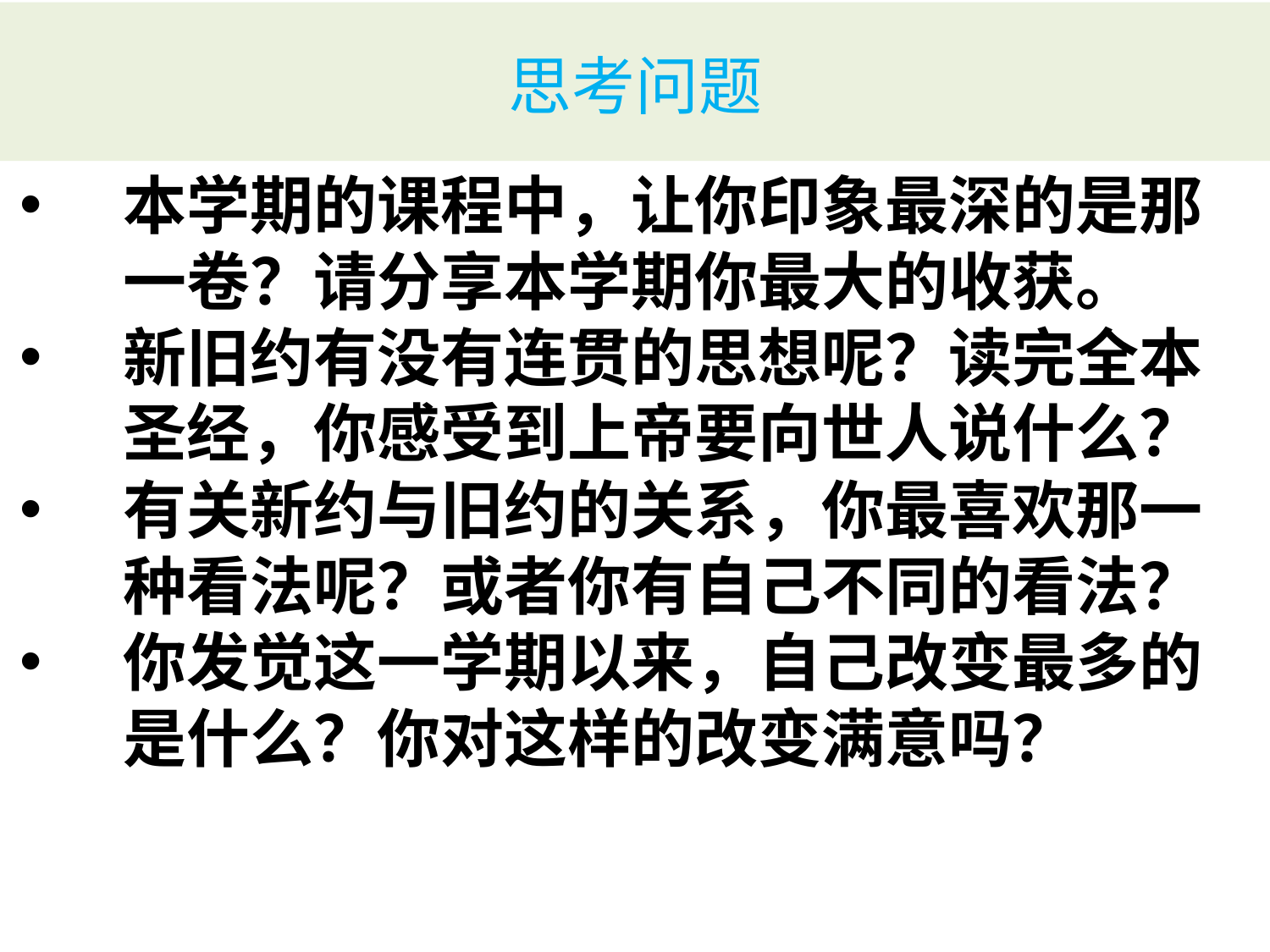

# 思考问题
本学期的课程中，让你印象最深的是那一卷？请分享本学期你最大的收获。
新旧约有没有连贯的思想呢？读完全本圣经，你感受到上帝要向世人说什么？
有关新约与旧约的关系，你最喜欢那一种看法呢？或者你有自己不同的看法？
你发觉这一学期以来，自己改变最多的是什么？你对这样的改变满意吗？